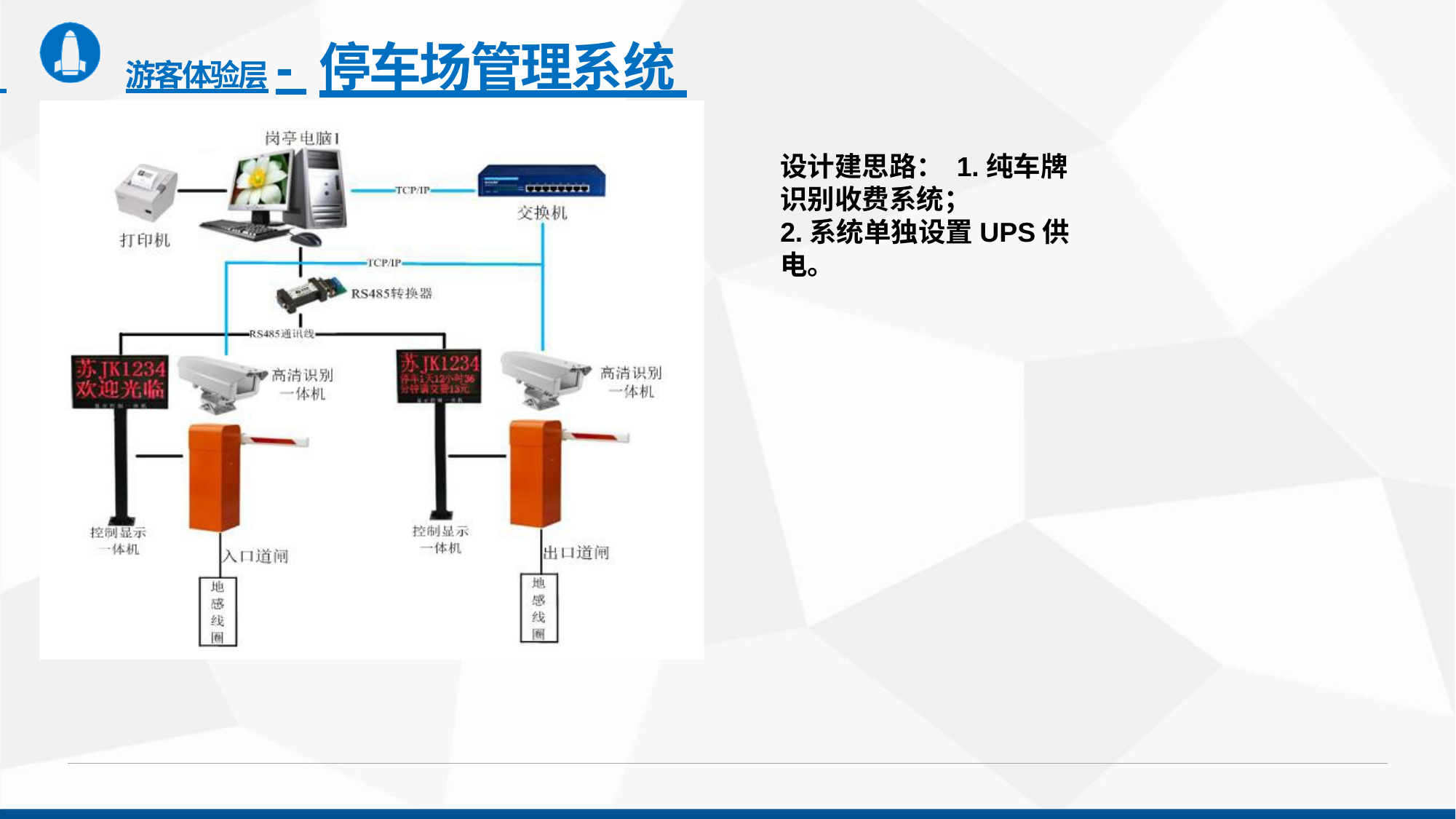

# 游客体验层- 停车场管理系统

设计建思路： 1.纯车牌识别收费系统；
2.系统单独设置UPS供电。